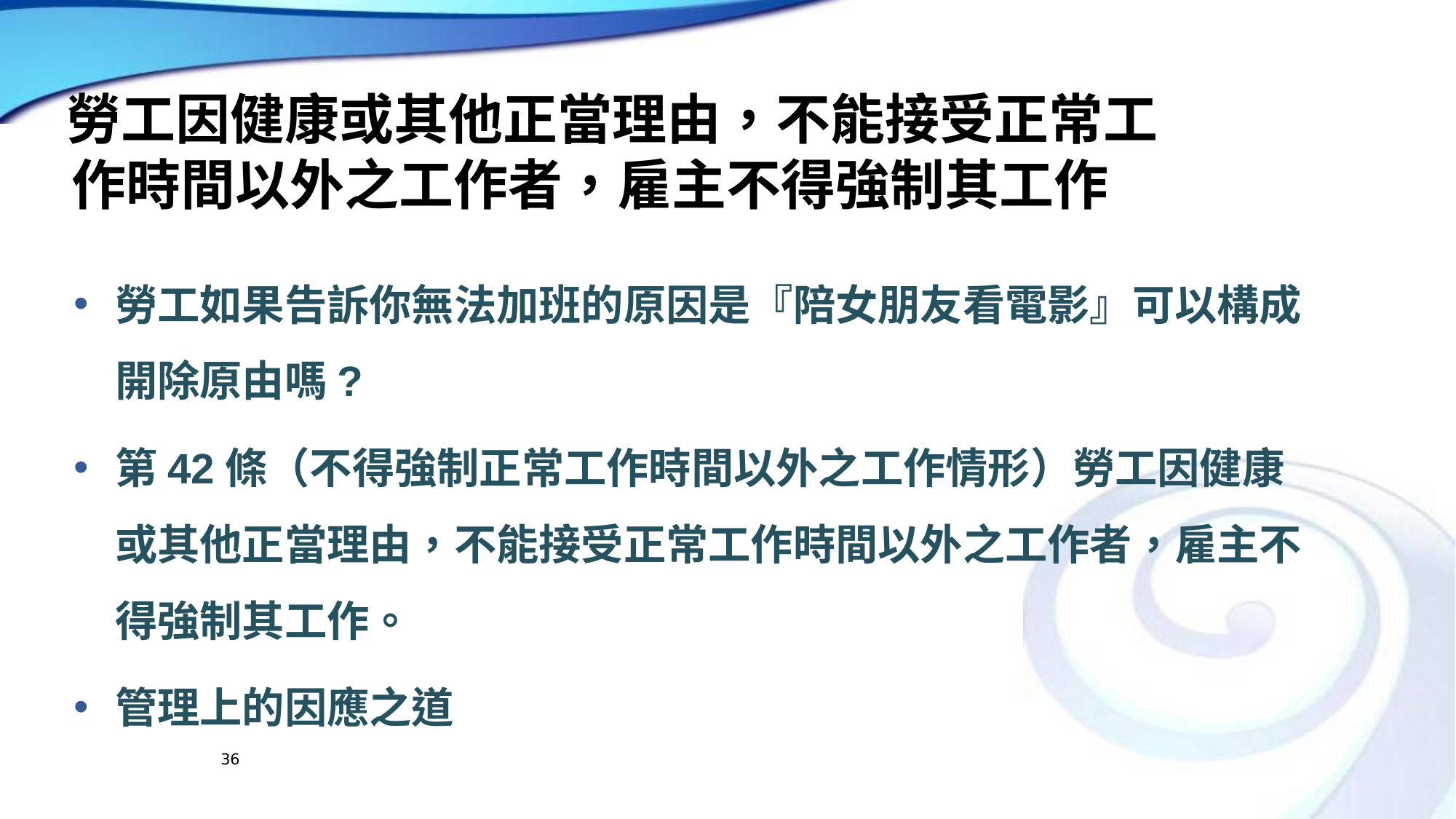

# 勞工因健康或其他正當理由，不能接受正常工作時間以外之工作者，雇主不得強制其工作
勞工如果告訴你無法加班的原因是『陪女朋友看電影』可以構成開除原由嗎?
第42條（不得強制正常工作時間以外之工作情形）勞工因健康或其他正當理由，不能接受正常工作時間以外之工作者，雇主不得強制其工作。
管理上的因應之道

36